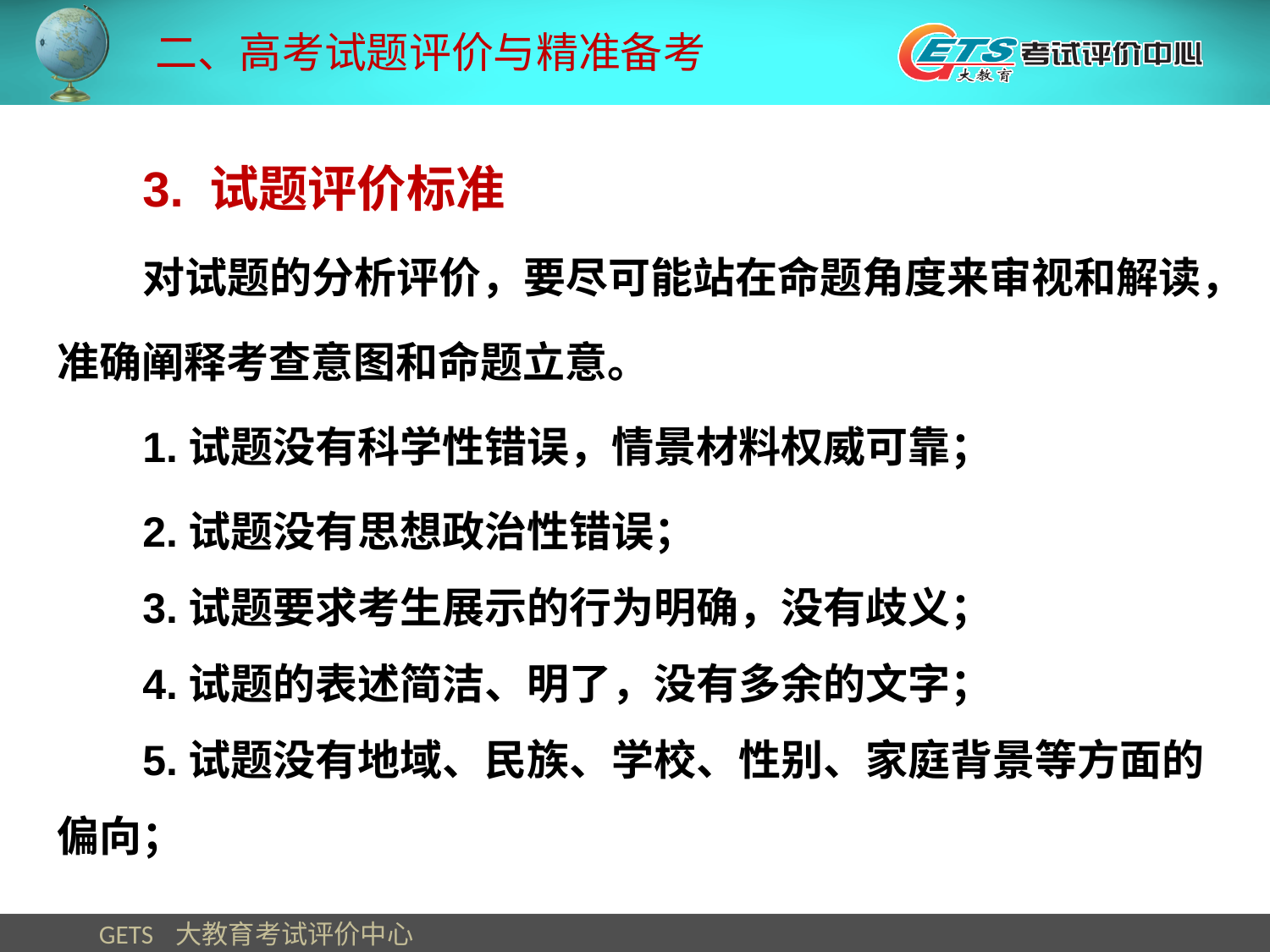

二、高考试题评价与精准备考
3. 试题评价标准
对试题的分析评价，要尽可能站在命题角度来审视和解读，准确阐释考查意图和命题立意。
1.试题没有科学性错误，情景材料权威可靠；
2.试题没有思想政治性错误；
3.试题要求考生展示的行为明确，没有歧义；
4.试题的表述简洁、明了，没有多余的文字；
5.试题没有地域、民族、学校、性别、家庭背景等方面的偏向；